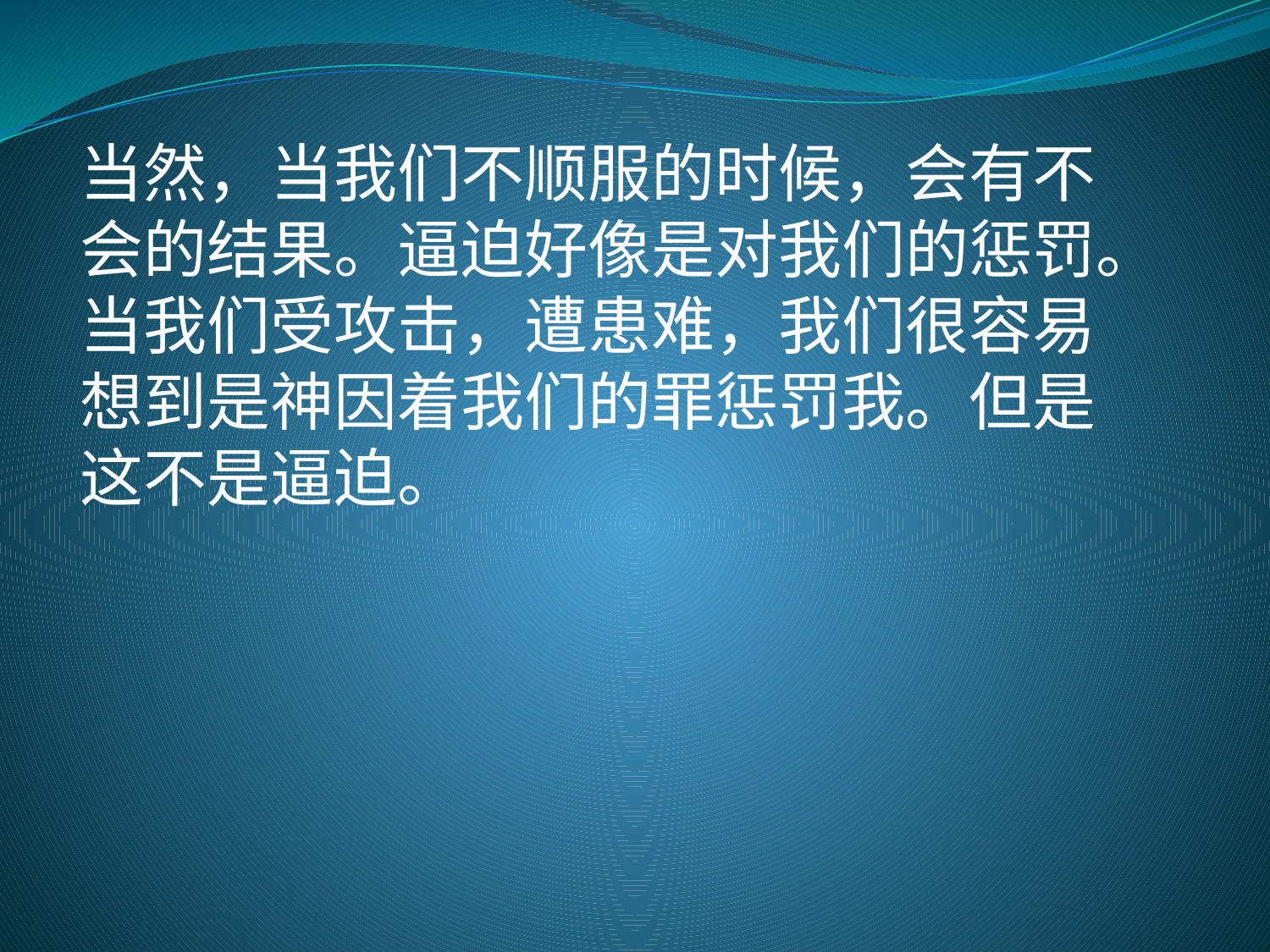

当然，当我们不顺服的时候，会有不会的结果。逼迫好像是对我们的惩罚。当我们受攻击，遭患难，我们很容易想到是神因着我们的罪惩罚我。但是这不是逼迫。